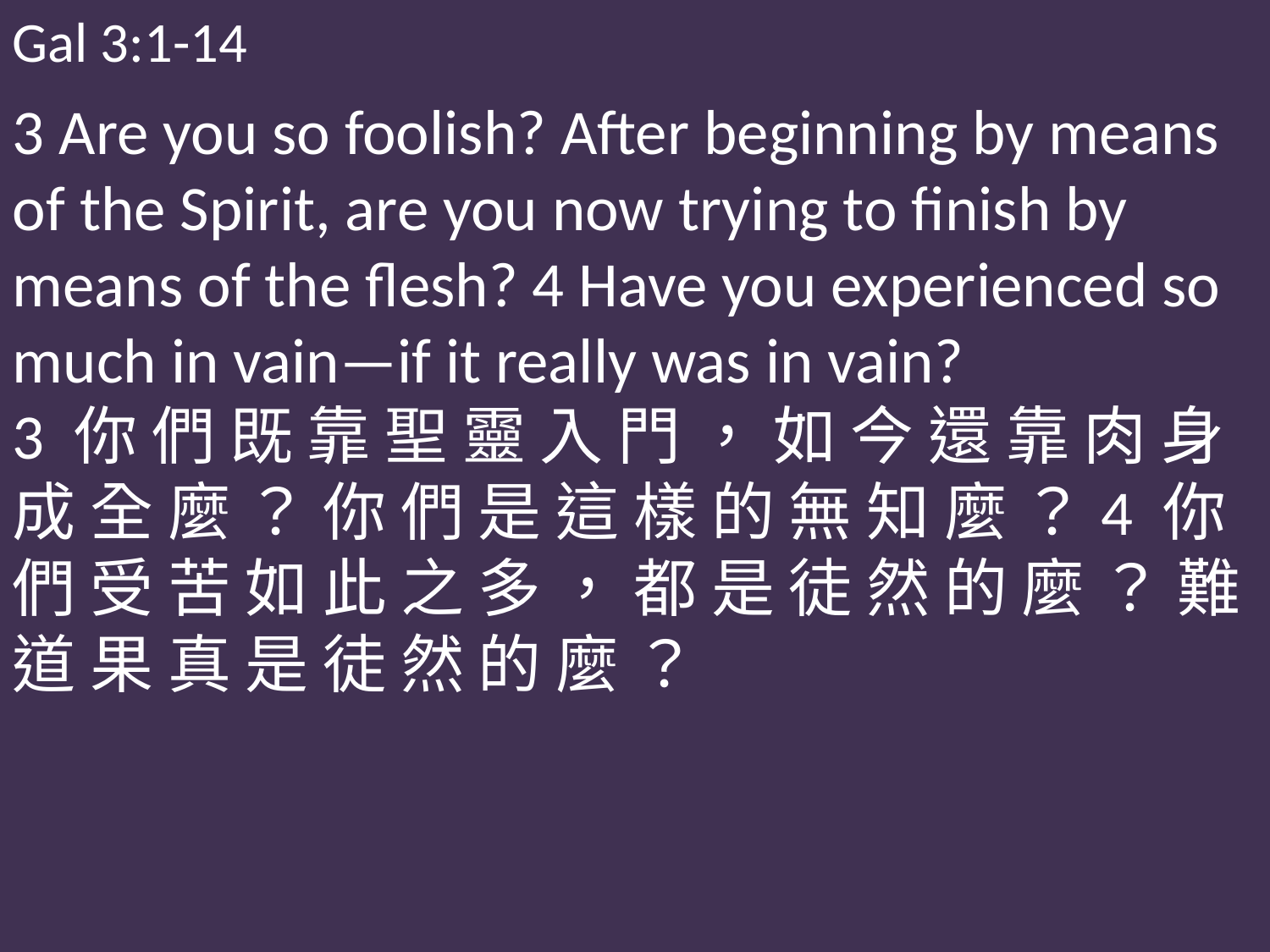

Gal 3:1-14
3 Are you so foolish? After beginning by means of the Spirit, are you now trying to finish by means of the flesh? 4 Have you experienced so much in vain—if it really was in vain?
3 你 們 既 靠 聖 靈 入 門 ， 如 今 還 靠 肉 身 成 全 麼 ？ 你 們 是 這 樣 的 無 知 麼 ？4 你 們 受 苦 如 此 之 多 ， 都 是 徒 然 的 麼 ？ 難 道 果 真 是 徒 然 的 麼 ？